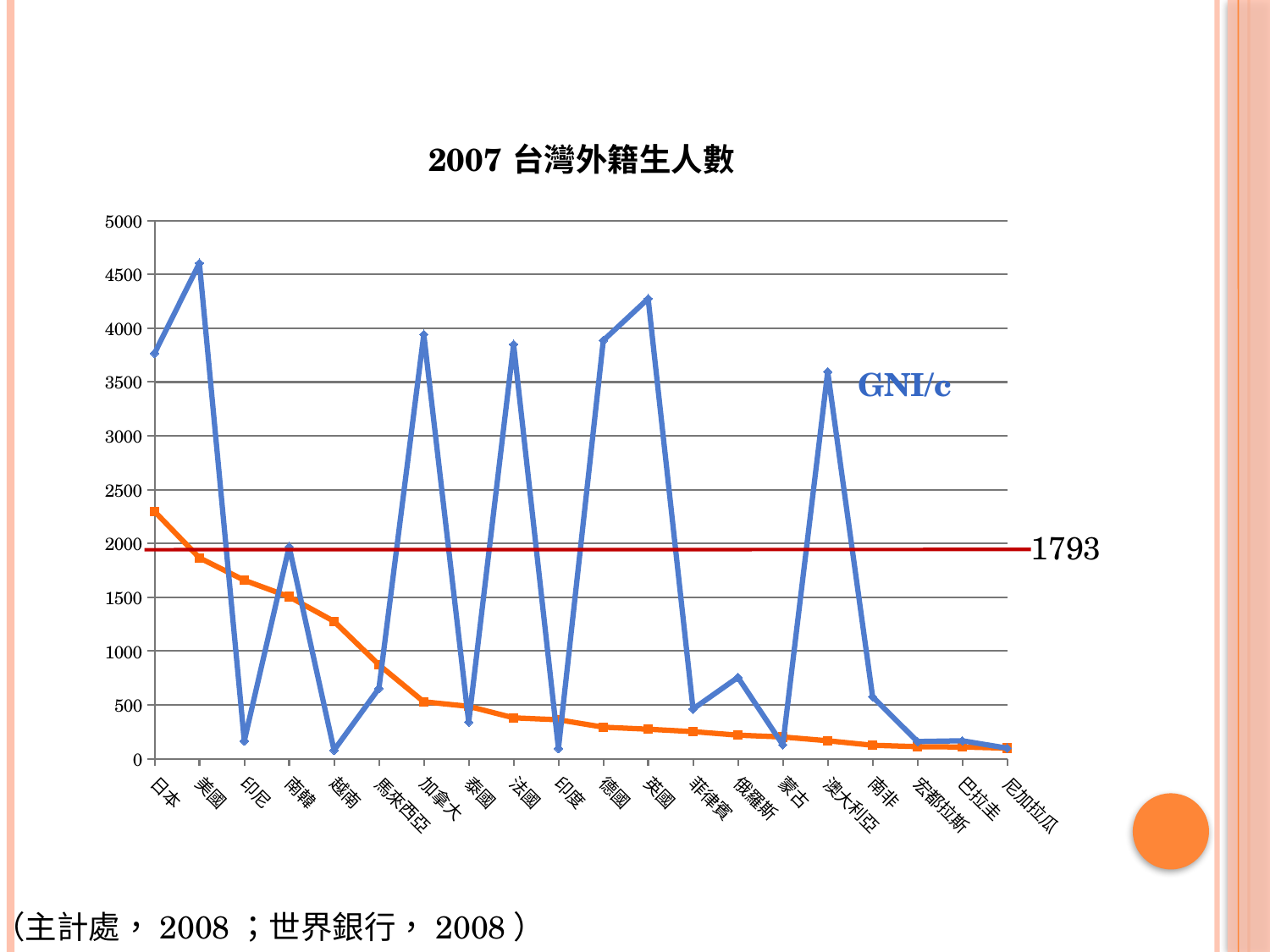

### Chart: 2007台灣外籍生人數

| Category |  |
|---|---|
| 日本 | 2297.0 |
| 美國 | 1866.0 |
| 印尼 | 1658.0 |
| 南韓 | 1505.0 |
| 越南 | 1276.0 |
| 馬來西亞 | 872.0 |
| 加拿大 | 529.0 |
| 泰國 | 487.0 |
| 法國 | 380.0 |
| 印度 | 362.0 |
| 德國 | 293.0 |
| 英國 | 274.0 |
| 菲律賓 | 252.0 |
| 俄羅斯 | 219.0 |
| 蒙古 | 202.0 |
| 澳大利亞 | 167.0 |
| 南非 | 125.0 |
| 宏都拉斯 | 112.0 |
| 巴拉圭 | 109.0 |
| 尼加拉瓜 | 98.0 |

### Chart: 2007台灣外籍生人數

| Category |  |  |
|---|---|---|
| 日本 | 2297.0 | 203.0 |
| 美國 | 1866.0 | 634.0 |
| 印尼 | 1658.0 | 842.0 |
| 南韓 | 1505.0 | 995.0 |
| 越南 | 1276.0 | 1224.0 |
| 馬來西亞 | 872.0 | 1628.0 |
| 加拿大 | 529.0 | 1971.0 |
| 泰國 | 487.0 | 2013.0 |
| 法國 | 380.0 | 2120.0 |
| 印度 | 362.0 | 2138.0 |
| 德國 | 293.0 | 2207.0 |
| 英國 | 274.0 | 2226.0 |
| 菲律賓 | 252.0 | 2248.0 |
| 俄羅斯 | 219.0 | 2281.0 |
| 蒙古 | 202.0 | 2298.0 |
| 澳大利亞 | 167.0 | 2333.0 |
| 南非 | 125.0 | 2375.0 |
| 宏都拉斯 | 112.0 | 2388.0 |
| 巴拉圭 | 109.0 | 2391.0 |
| 尼加拉瓜 | 98.0 | 2402.0 |

### Chart: 2007台灣外籍生人數

| Category |  |  |
|---|---|---|
| 日本 | 2297.0 | 3767.0 |
| 美國 | 1866.0 | 4604.0 |
| 印尼 | 1658.0 | 165.0 |
| 南韓 | 1505.0 | 1969.0 |
| 越南 | 1276.0 | 79.0 |
| 馬來西亞 | 872.0 | 654.0 |
| 加拿大 | 529.0 | 3942.0 |
| 泰國 | 487.0 | 340.0 |
| 法國 | 380.0 | 3850.0 |
| 印度 | 362.0 | 95.0 |
| 德國 | 293.0 | 3886.0 |
| 英國 | 274.0 | 4274.0 |
| 菲律賓 | 252.0 | 462.0 |
| 俄羅斯 | 219.0 | 756.0 |
| 蒙古 | 202.0 | 129.0 |
| 澳大利亞 | 167.0 | 3596.0 |
| 南非 | 125.0 | 576.0 |
| 宏都拉斯 | 112.0 | 160.0 |
| 巴拉圭 | 109.0 | 167.0 |
| 尼加拉瓜 | 98.0 | 98.0 |
GNI/c
1793
（主計處，2008；世界銀行，2008）